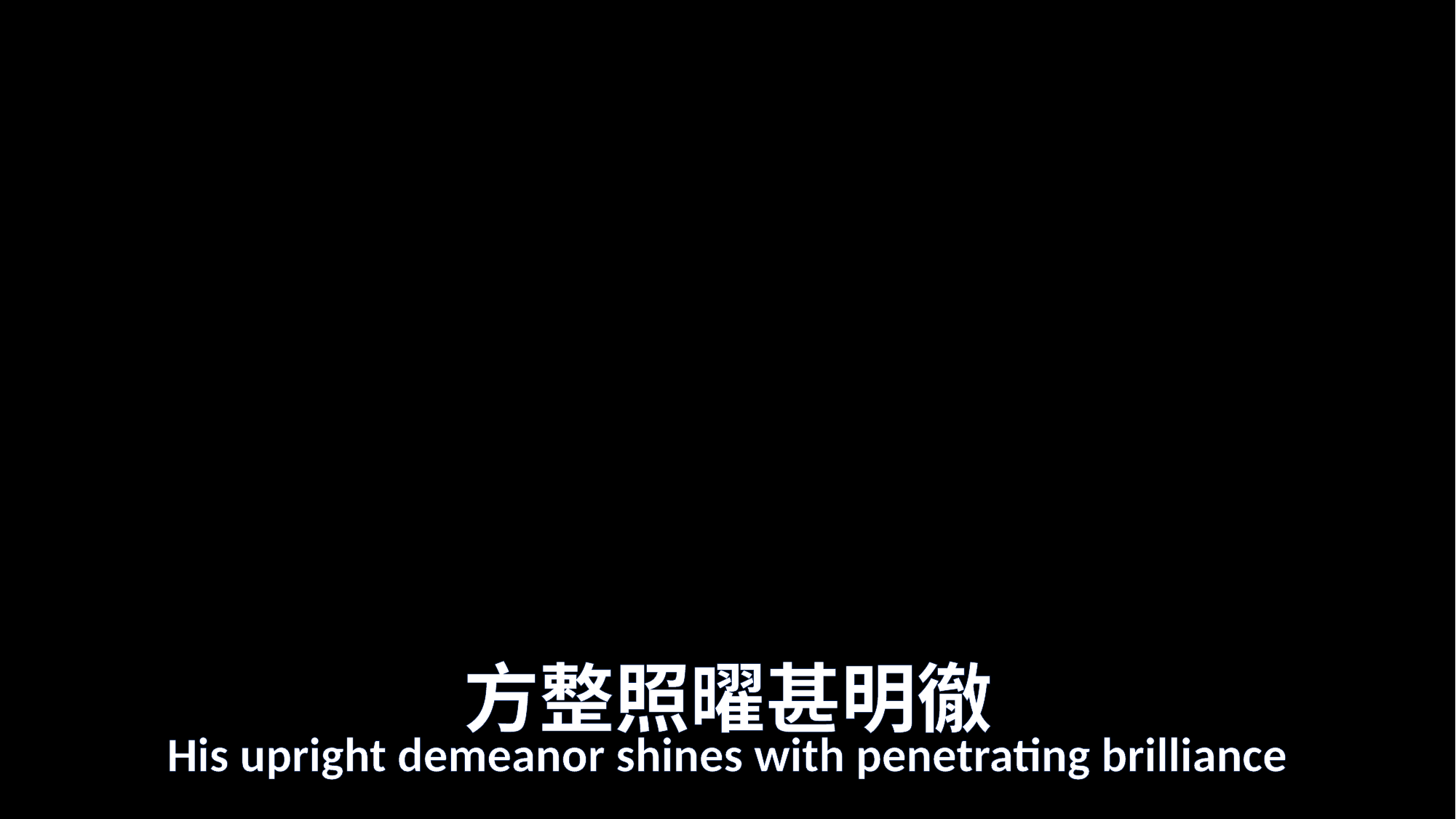

# 方整照曜甚明徹
His upright demeanor shines with penetrating brilliance